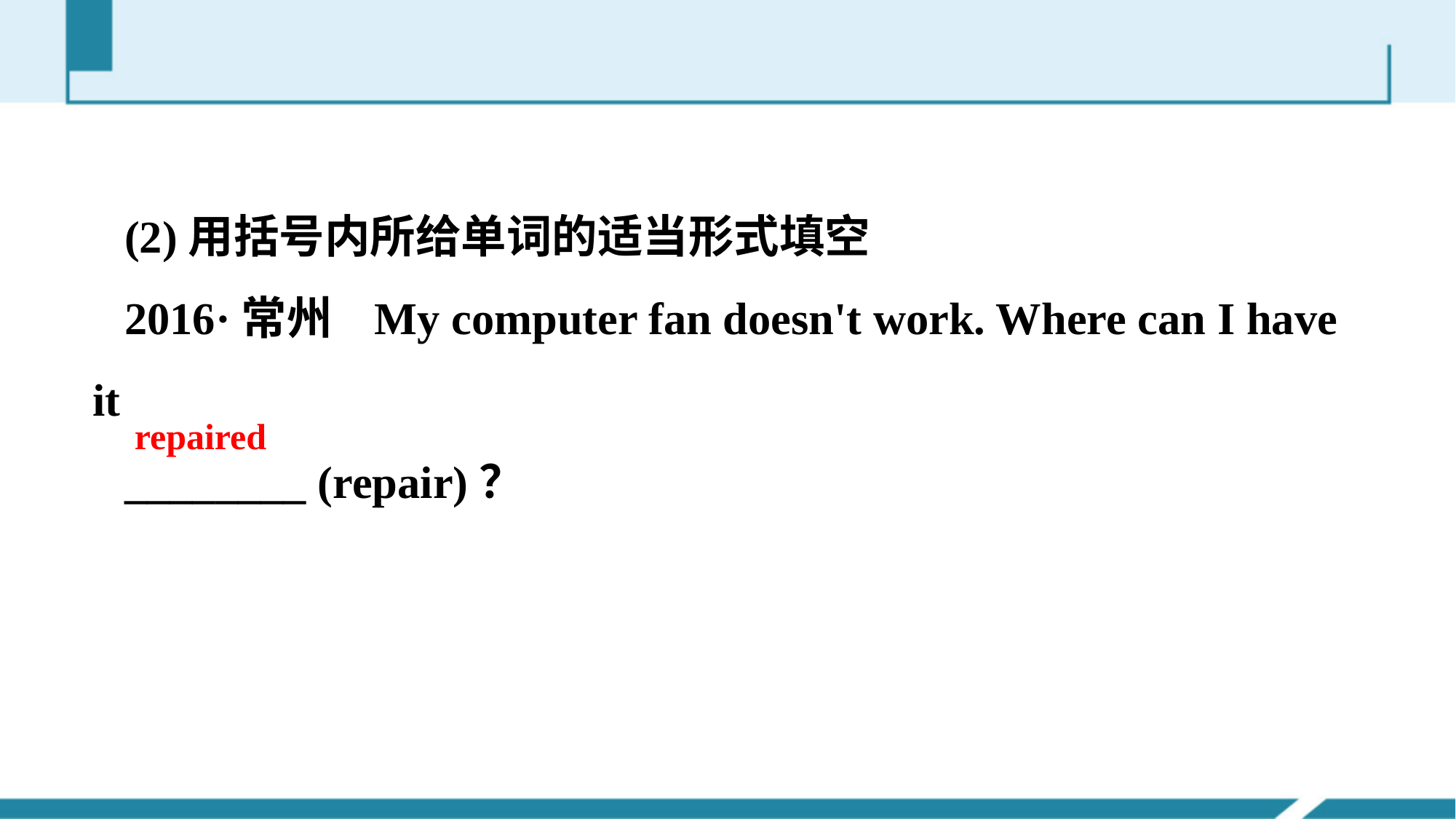

(2)用括号内所给单词的适当形式填空
2016·常州   My computer fan doesn't work. Where can I have it
________ (repair)？
repaired